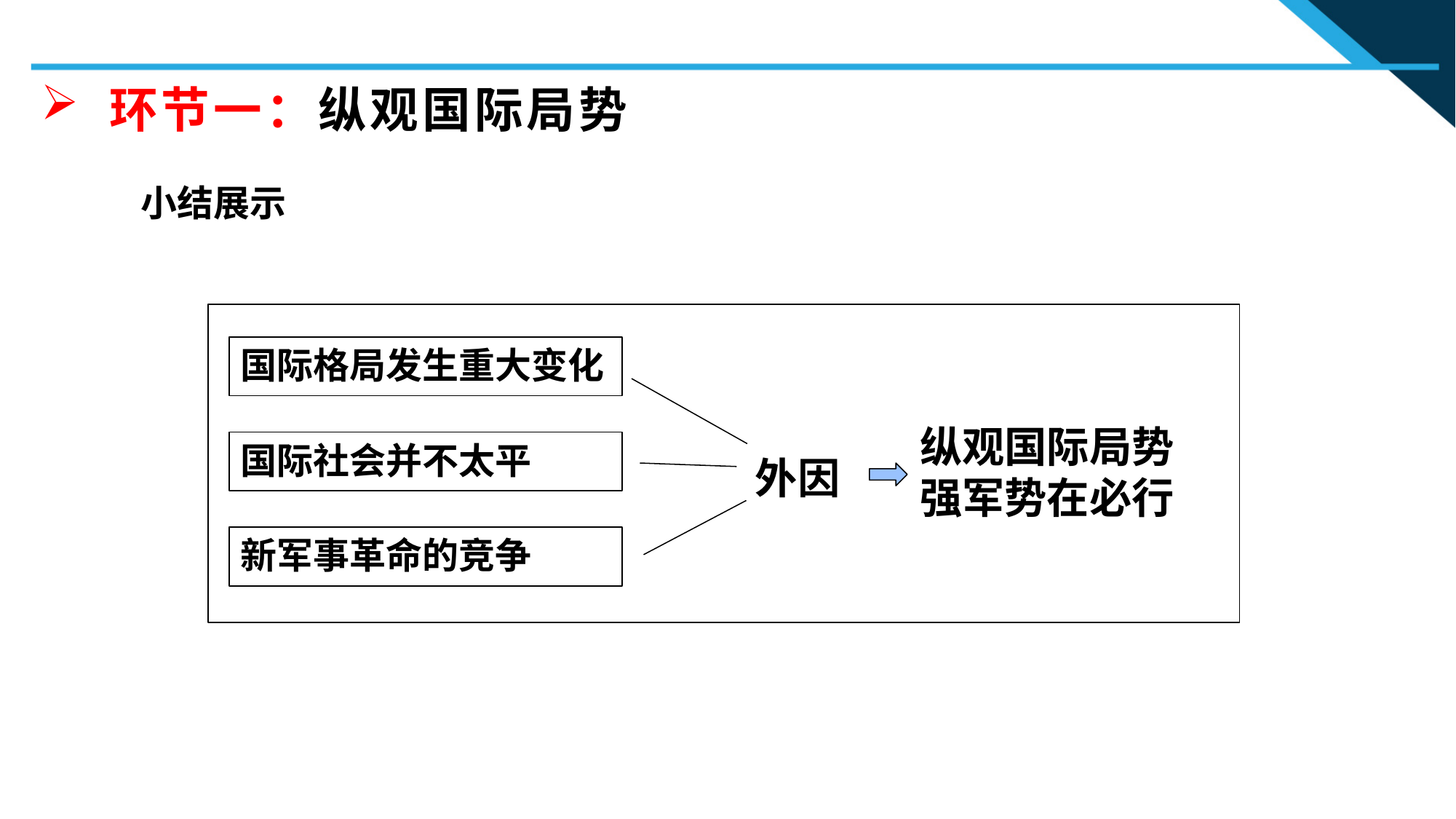

环节一：纵观国际局势
小结展示

国际格局发生重大变化
纵观国际局势
强军势在必行
国际社会并不太平
外因

新军事革命的竞争